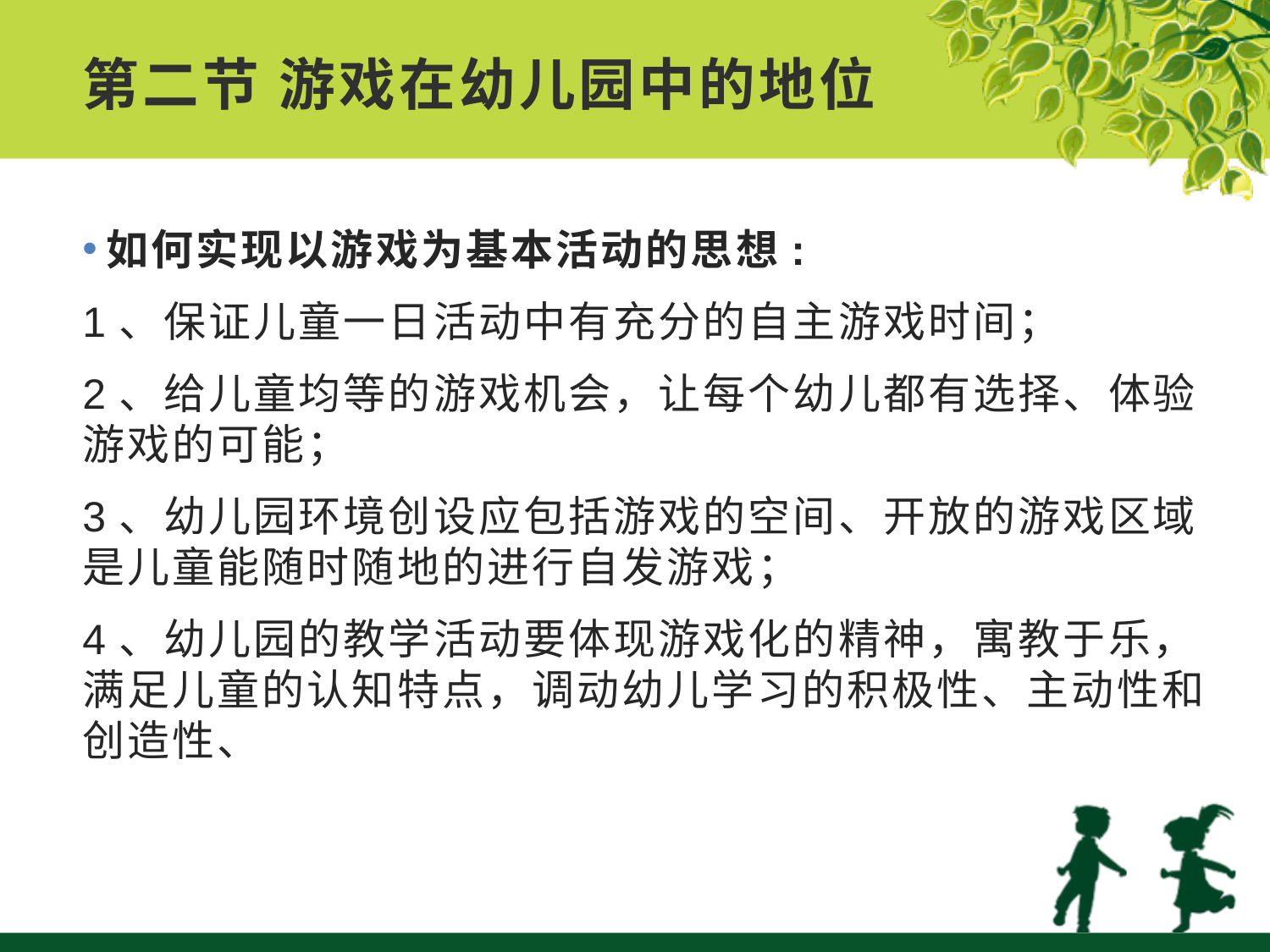

# 第二节 游戏在幼儿园中的地位

如何实现以游戏为基本活动的思想:
1、保证儿童一日活动中有充分的自主游戏时间；
2、给儿童均等的游戏机会，让每个幼儿都有选择、体验游戏的可能；
3、幼儿园环境创设应包括游戏的空间、开放的游戏区域是儿童能随时随地的进行自发游戏；
4、幼儿园的教学活动要体现游戏化的精神，寓教于乐，满足儿童的认知特点，调动幼儿学习的积极性、主动性和创造性、